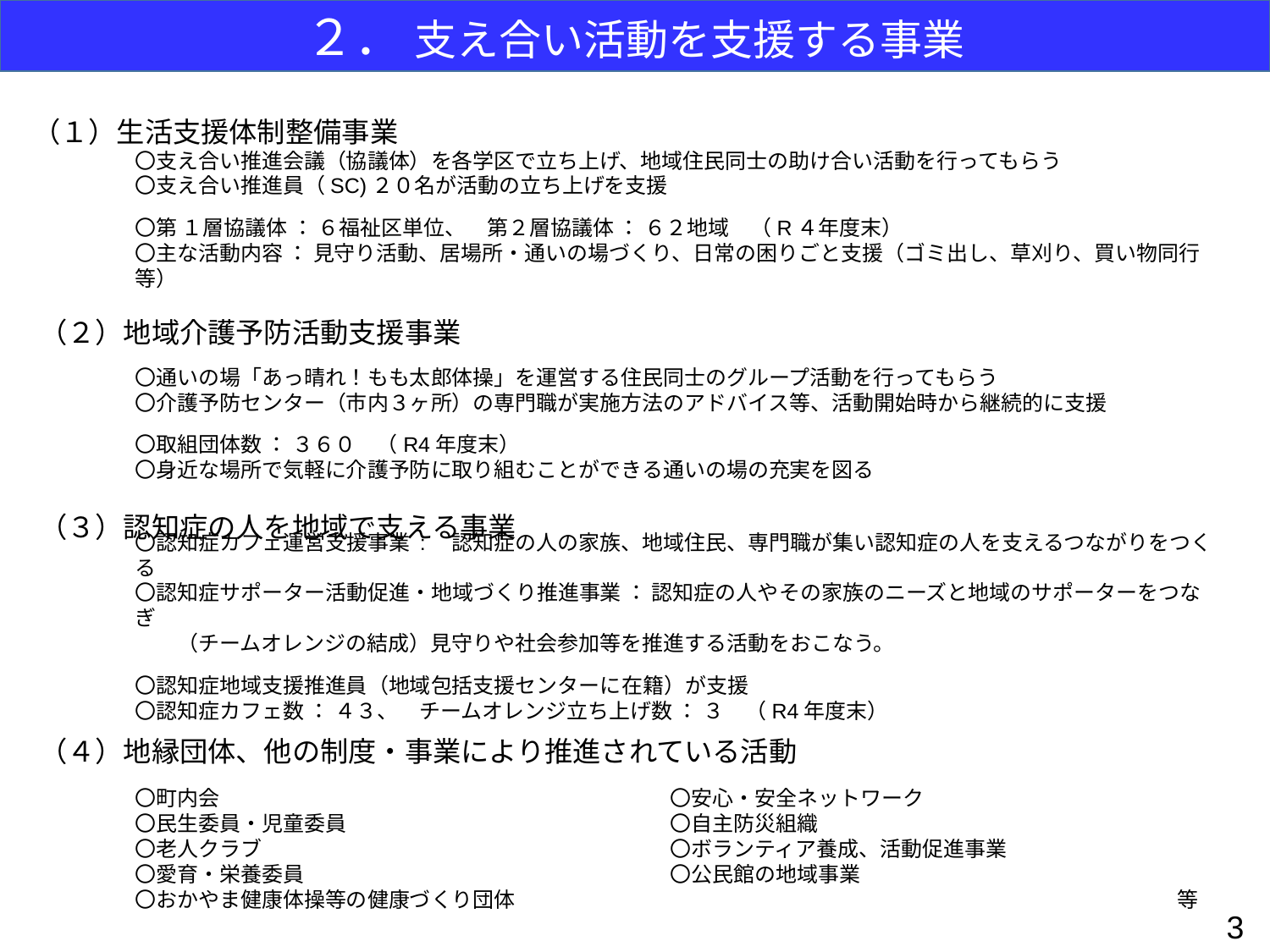

２． 支え合い活動を支援する事業

（１）生活支援体制整備事業

〇支え合い推進会議（協議体）を各学区で立ち上げ、地域住民同士の助け合い活動を行ってもらう
〇支え合い推進員（SC)２０名が活動の立ち上げを支援

〇第 １層協議体 ： ６福祉区単位、　第２層協議体 ： ６２地域　（R４年度末）
〇主な活動内容 ： 見守り活動、居場所・通いの場づくり、日常の困りごと支援（ゴミ出し、草刈り、買い物同行等）

（２）地域介護予防活動支援事業

〇通いの場「あっ晴れ！もも太郎体操」を運営する住民同士のグループ活動を行ってもらう
〇介護予防センター（市内３ヶ所）の専門職が実施方法のアドバイス等、活動開始時から継続的に支援

〇取組団体数 ： ３６０　（R4年度末）
〇身近な場所で気軽に介護予防に取り組むことができる通いの場の充実を図る

（３）認知症の人を地域で支える事業

〇認知症カフェ運営支援事業 :　認知症の人の家族、地域住民、専門職が集い認知症の人を支えるつながりをつくる
〇認知症サポーター活動促進・地域づくり推進事業 ： 認知症の人やその家族のニーズと地域のサポーターをつなぎ
　　（チームオレンジの結成）見守りや社会参加等を推進する活動をおこなう。

〇認知症地域支援推進員（地域包括支援センターに在籍）が支援
〇認知症カフェ数 ： ４３、　チームオレンジ立ち上げ数 ： ３　（R4年度末）

（４）地縁団体、他の制度・事業により推進されている活動

〇町内会
〇民生委員・児童委員
〇老人クラブ
〇愛育・栄養委員
〇おかやま健康体操等の健康づくり団体
〇安心・安全ネットワーク
〇自主防災組織
〇ボランティア養成、活動促進事業
〇公民館の地域事業
　　　　　　　　　　　　　　　　　　　　　　　　等
3